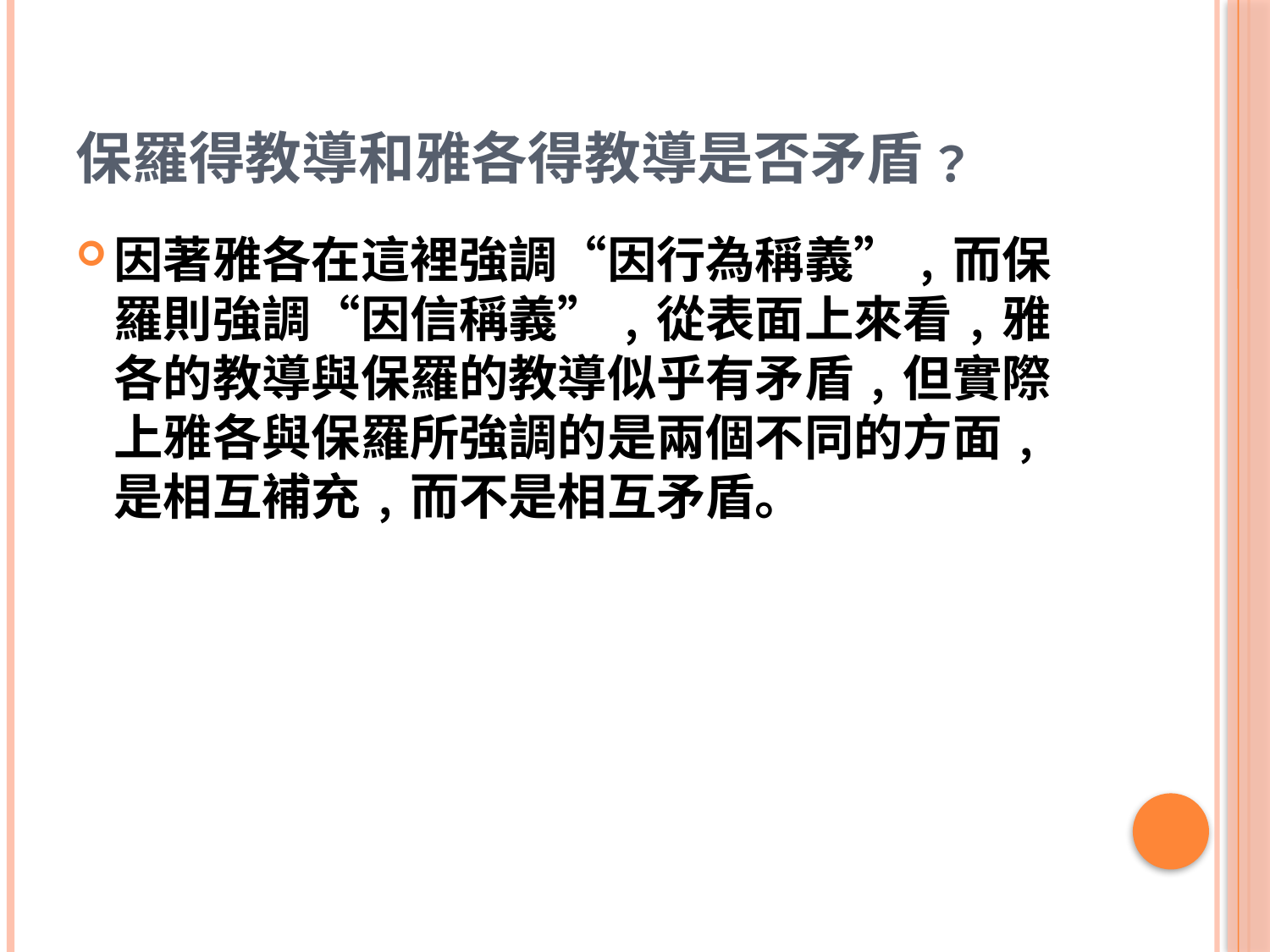

# 保羅得教導和雅各得教導是否矛盾﹖
因著雅各在這裡強調“因行為稱義”﹐而保羅則強調“因信稱義”﹐從表面上來看﹐雅各的教導與保羅的教導似乎有矛盾﹐但實際上雅各與保羅所強調的是兩個不同的方面﹐是相互補充﹐而不是相互矛盾。